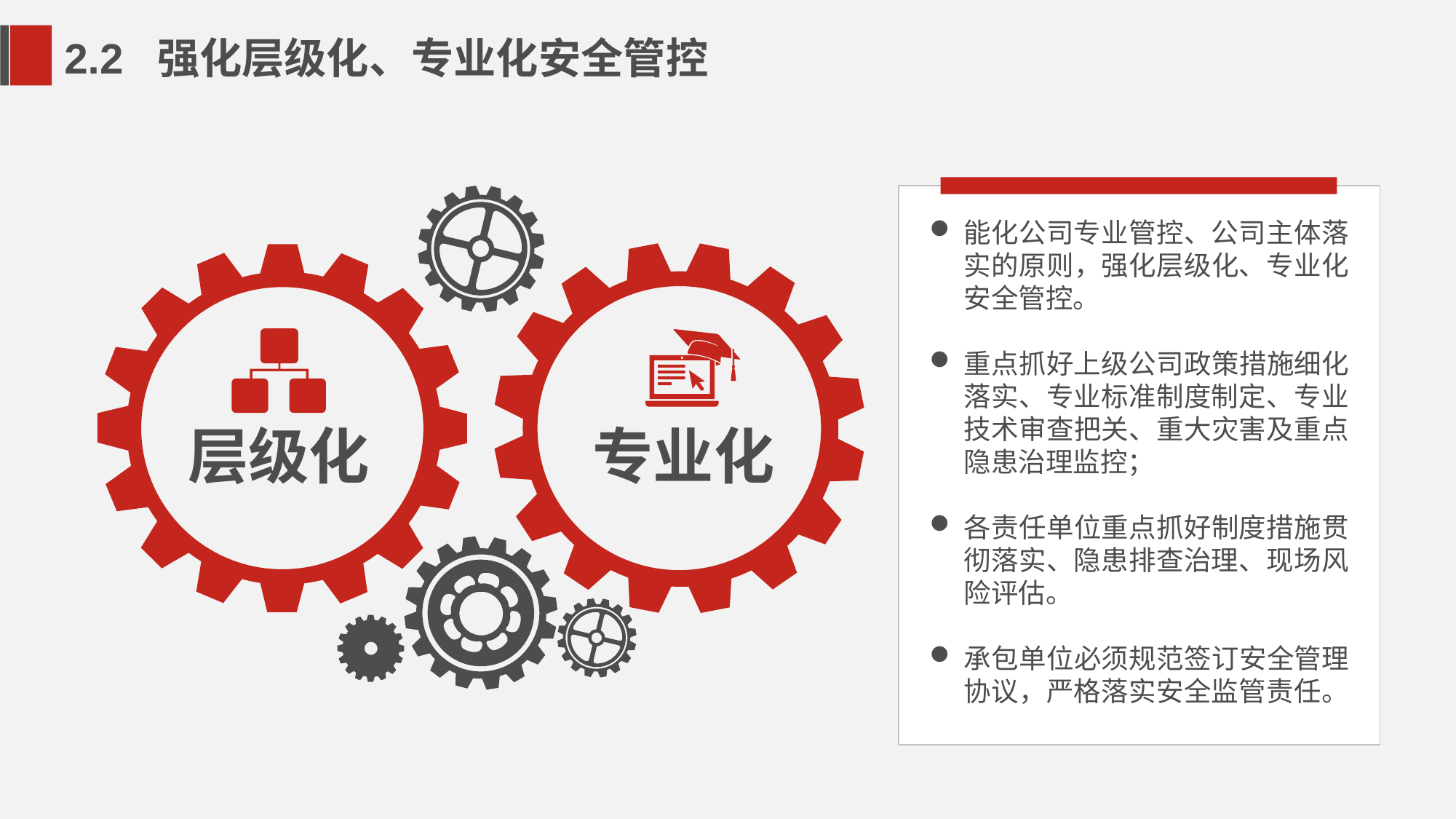

2.2  强化层级化、专业化安全管控

能化公司专业管控、公司主体落实的原则，强化层级化、专业化安全管控。

重点抓好上级公司政策措施细化落实、专业标准制度制定、专业技术审查把关、重大灾害及重点隐患治理监控；

各责任单位重点抓好制度措施贯彻落实、隐患排查治理、现场风险评估。

承包单位必须规范签订安全管理协议，严格落实安全监管责任。

层级化
专业化